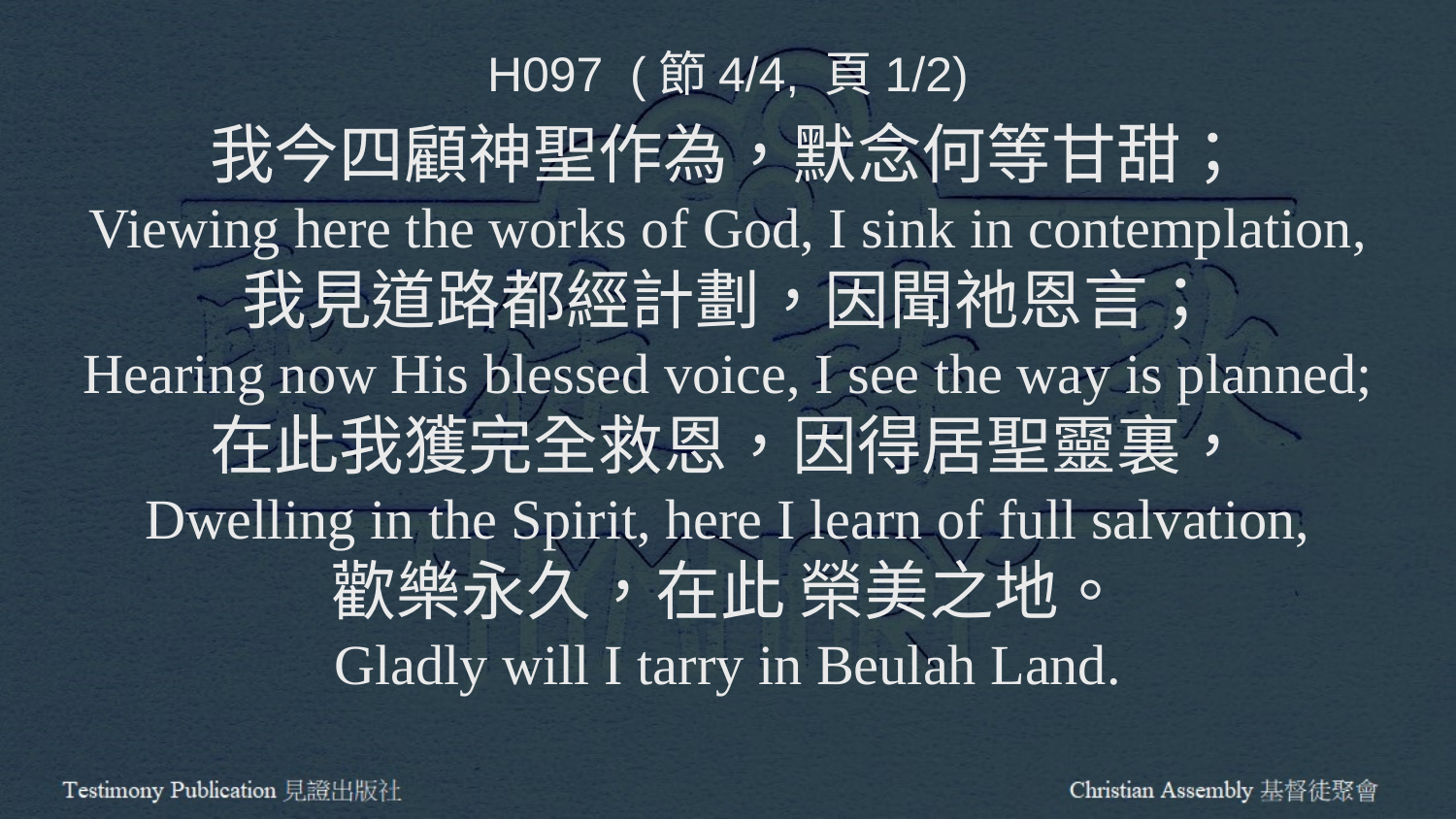

H097  (節4/4, 頁1/2)
我今四顧神聖作為，默念何等甘甜；
Viewing here the works of God, I sink in contemplation,
我見道路都經計劃，因聞祂恩言；
Hearing now His blessed voice, I see the way is planned;
在此我獲完全救恩，因得居聖靈裏，
Dwelling in the Spirit, here I learn of full salvation,
歡樂永久，在此 榮美之地。
Gladly will I tarry in Beulah Land.